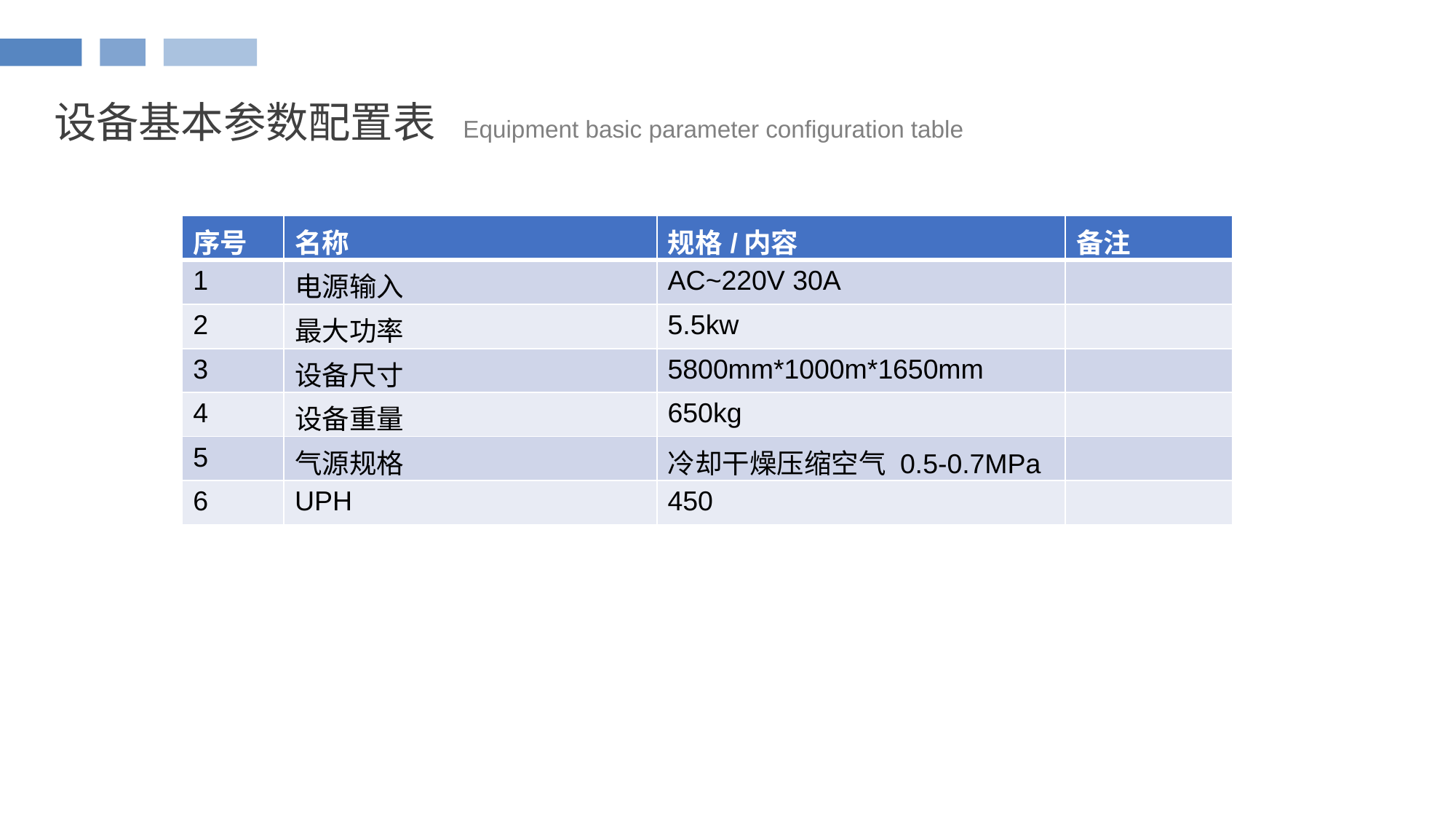

设备基本参数配置表
Equipment basic parameter configuration table
| 序号 | 名称 | 规格/内容 | 备注 |
| --- | --- | --- | --- |
| 1 | 电源输入 | AC~220V 30A |  |
| 2 | 最大功率 | 5.5kw |  |
| 3 | 设备尺寸 | 5800mm\*1000m\*1650mm |  |
| 4 | 设备重量 | 650kg |  |
| 5 | 气源规格 | 冷却干燥压缩空气 0.5-0.7MPa |  |
| 6 | UPH | 450 |  |